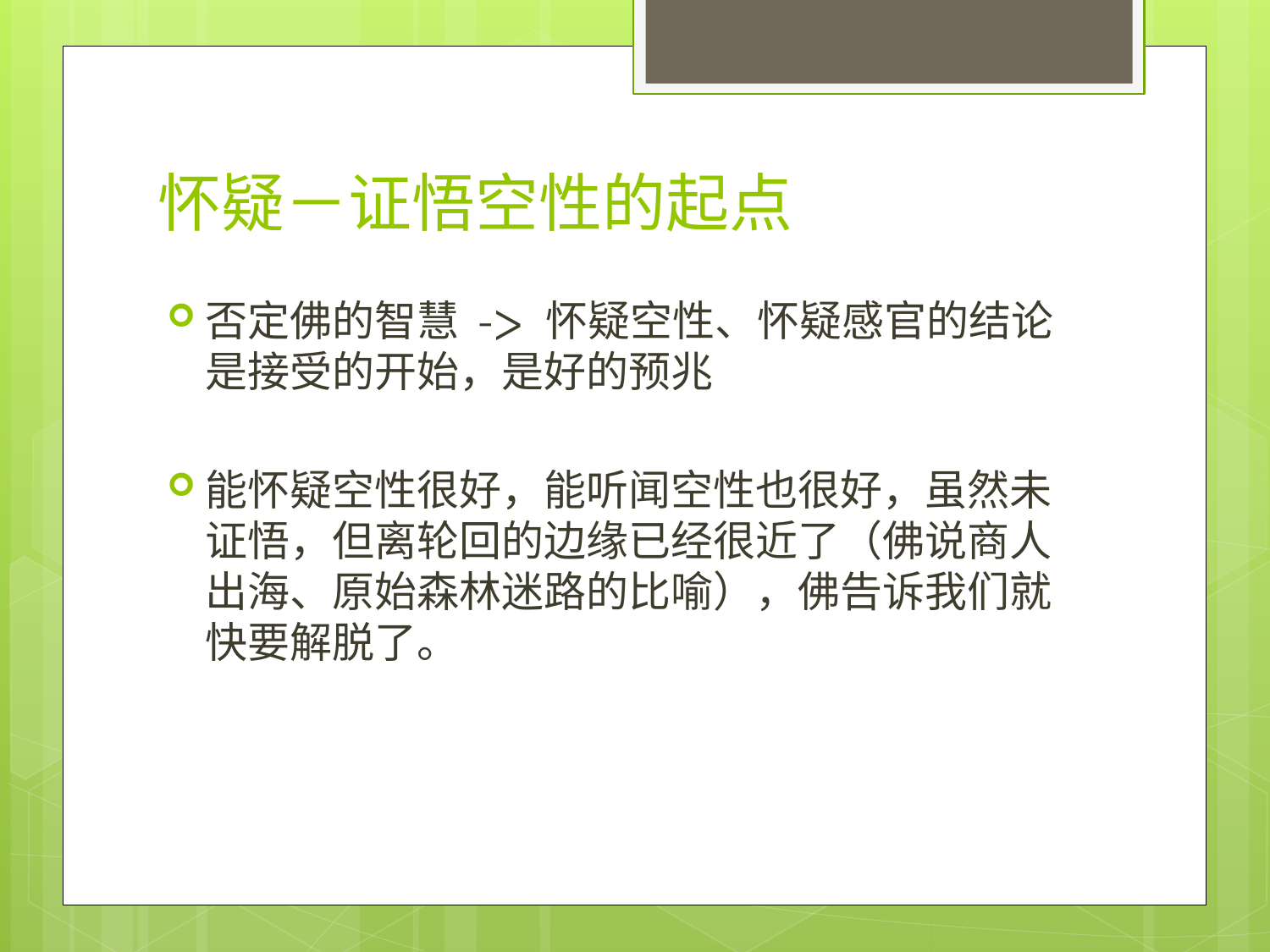

# 怀疑－证悟空性的起点
否定佛的智慧 -> 怀疑空性、怀疑感官的结论 是接受的开始，是好的预兆

能怀疑空性很好，能听闻空性也很好，虽然未证悟，但离轮回的边缘已经很近了（佛说商人出海、原始森林迷路的比喻），佛告诉我们就快要解脱了。